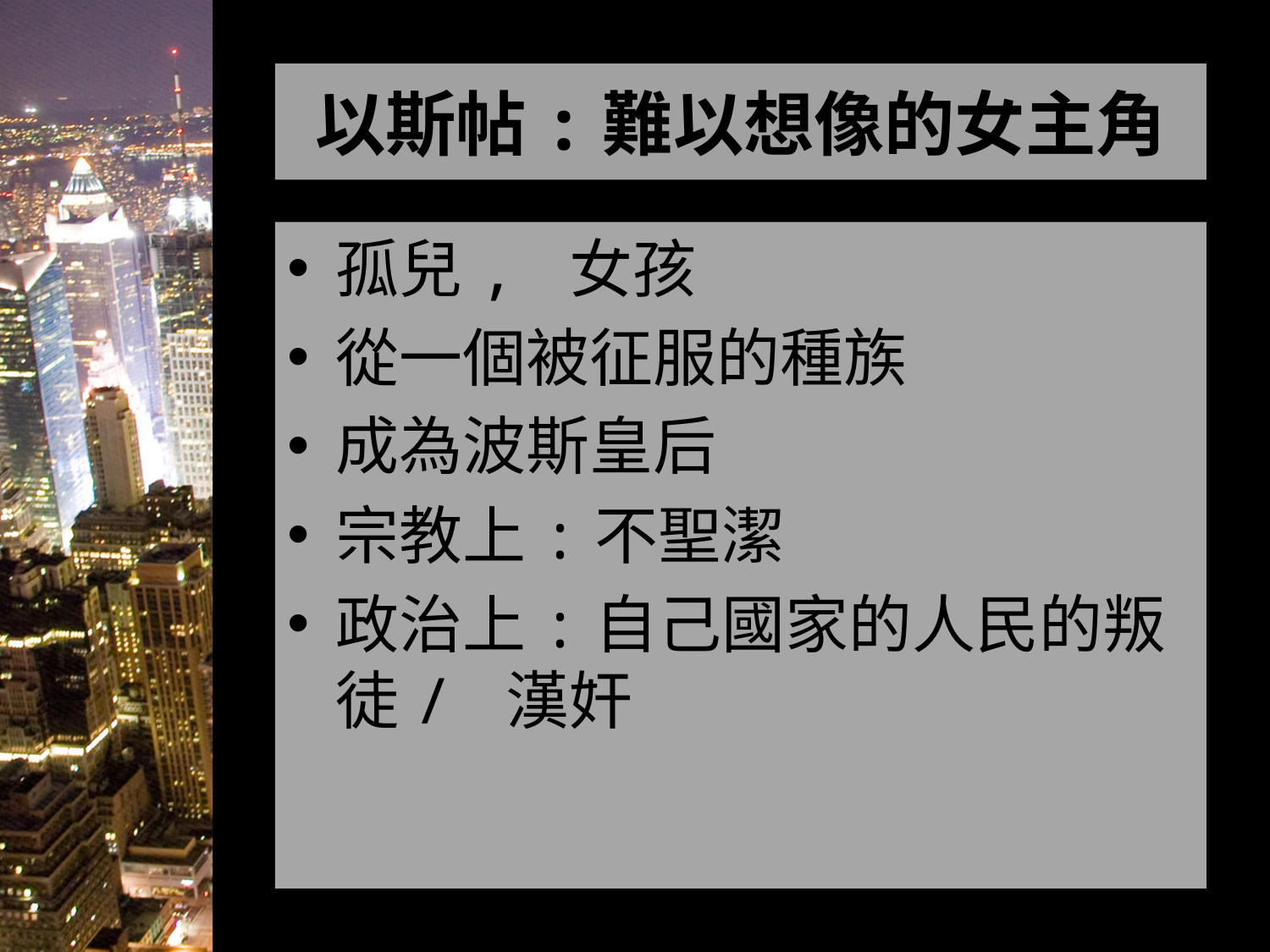

# 以斯帖:難以想像的女主角
孤兒, 女孩
從一個被征服的種族
成為波斯皇后
宗教上:不聖潔
政治上:自己國家的人民的叛徒/ 漢奸